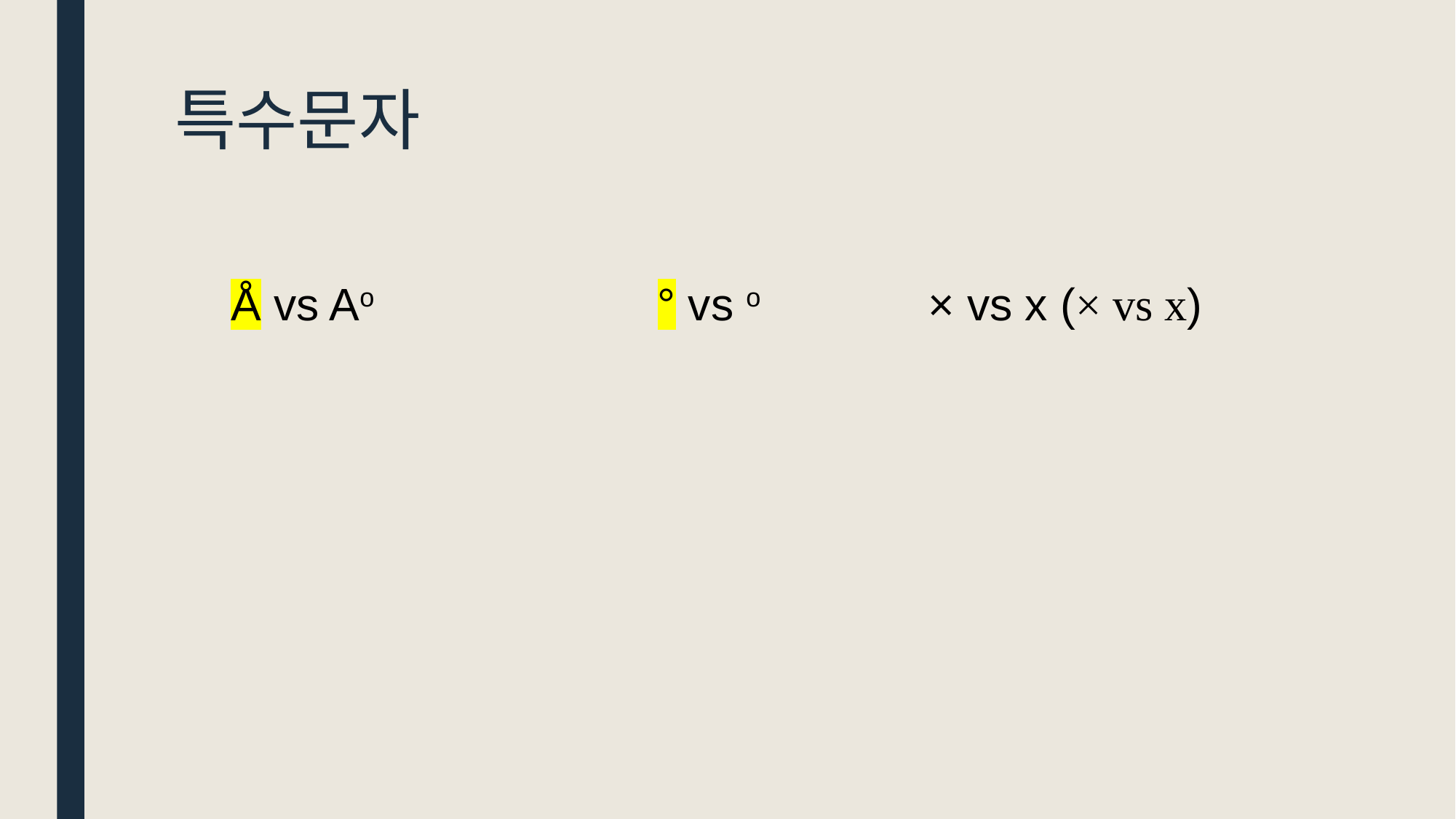

# 특수문자
Å vs Ao
° vs o
× vs x (× vs x)